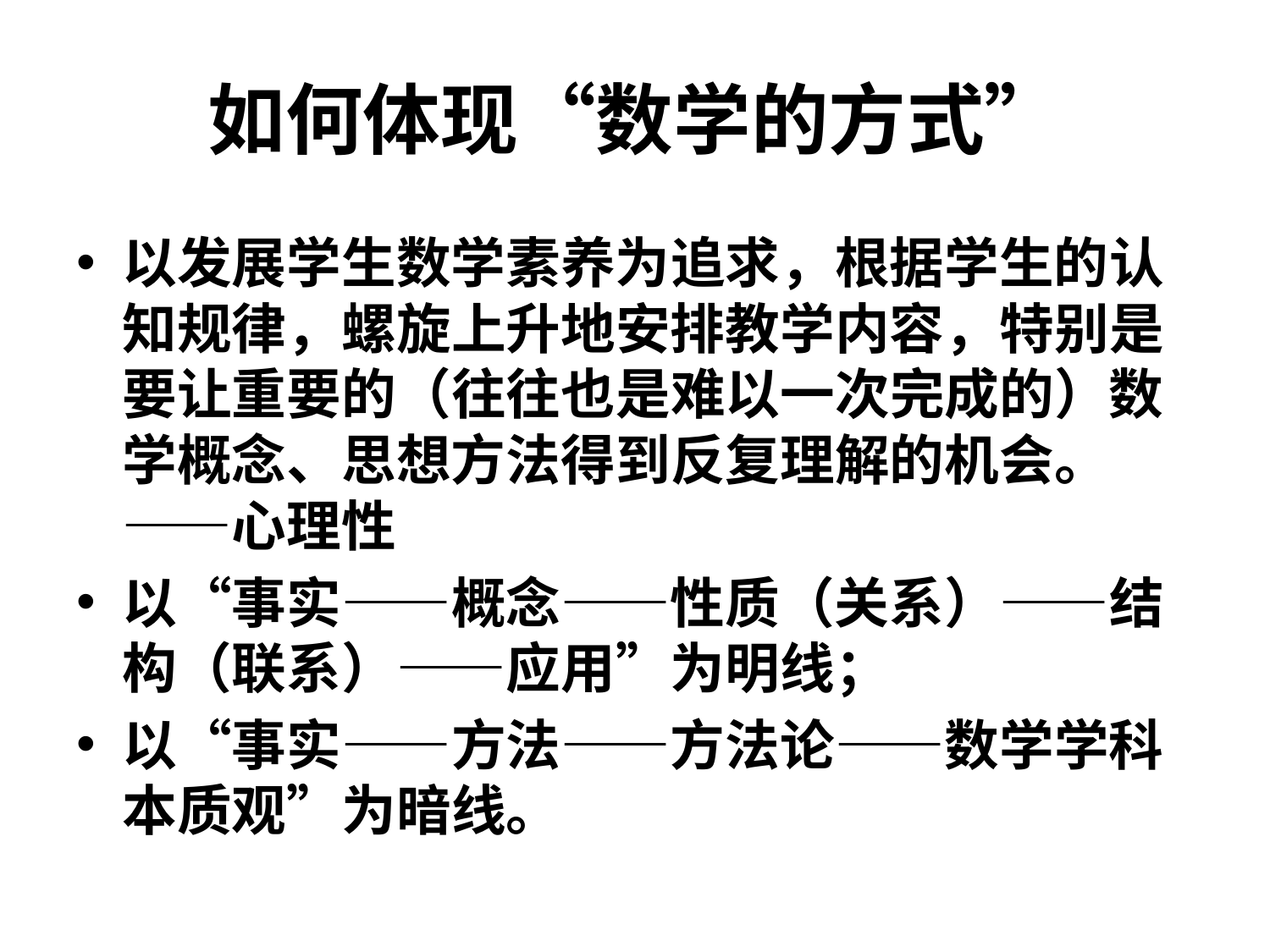

# 如何体现“数学的方式”
以发展学生数学素养为追求，根据学生的认知规律，螺旋上升地安排教学内容，特别是要让重要的（往往也是难以一次完成的）数学概念、思想方法得到反复理解的机会。——心理性
以“事实——概念——性质（关系）——结构（联系）——应用”为明线；
以“事实——方法——方法论——数学学科本质观”为暗线。